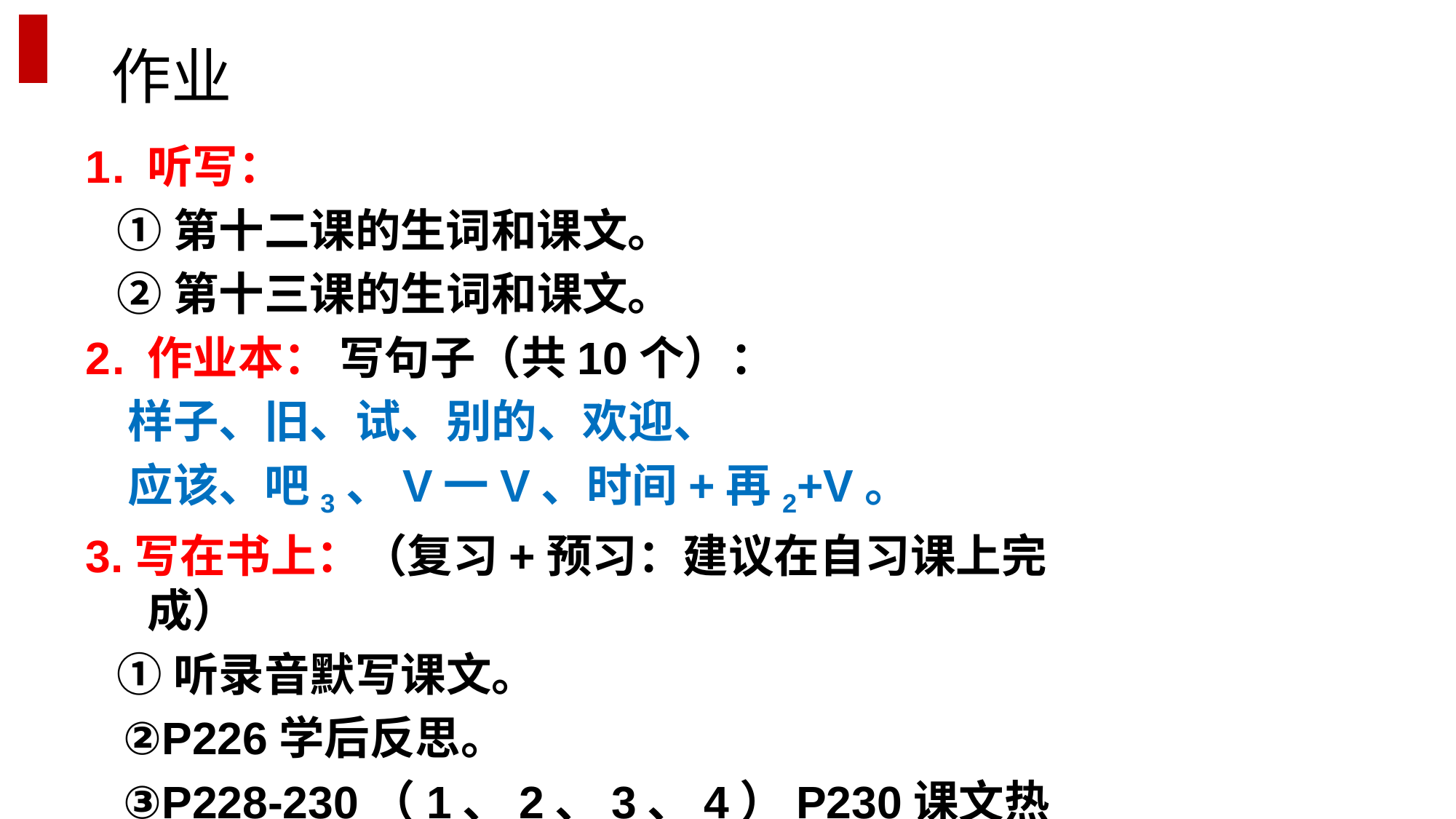

作业

听写：
   ①第十二课的生词和课文。
   ②第十三课的生词和课文。
作业本： 写句子（共10个）：
   样子、旧、试、别的、欢迎、
   应该、吧3、V一V、时间+再2+V。
3.写在书上：（复习+预习：建议在自习课上完成）
   ①听录音默写课文。
   ②P226学后反思。
   ③P228-230（1、2、3、4）P230课文热身。